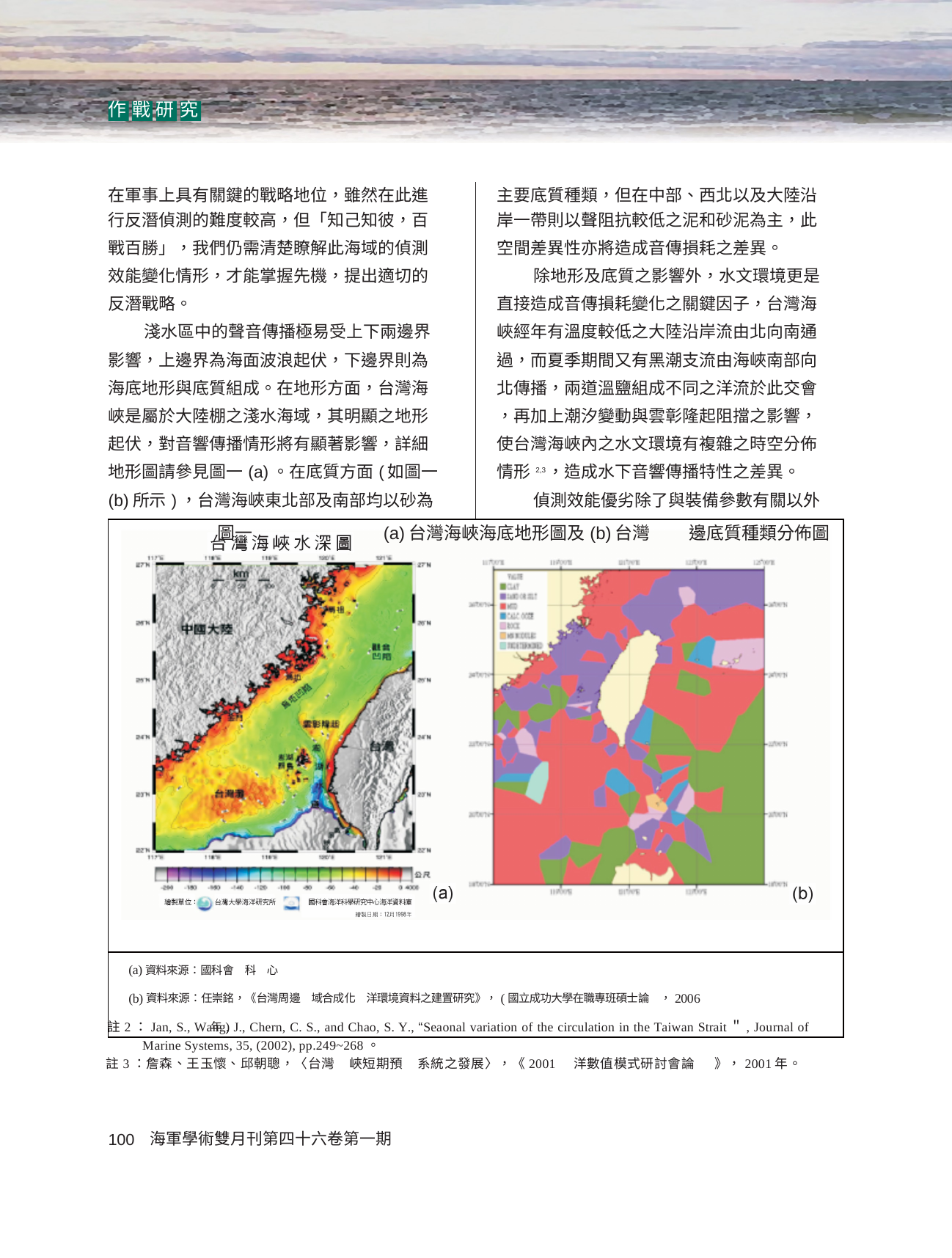

作 戰 研 究

| 在軍事上具有關鍵的戰略地位，雖然在此進 | 主要底質種類，但在中部、西北以及大陸沿 |
| --- | --- |
| 行反潛偵測的難度較高，但「知己知彼，百 | 岸一帶則以聲阻抗較低之泥和砂泥為主，此 |
| 戰百勝」，我們仍需清楚瞭解此海域的偵測 | 空間差異性亦將造成音傳損耗之差異。 |
| 效能變化情形，才能掌握先機，提出適切的 | 除地形及底質之影響外，水文環境更是 |
| 反潛戰略。 | 直接造成音傳損耗變化之關鍵因子，台灣海 |
| 淺水區中的聲音傳播極易受上下兩邊界 | 峽經年有溫度較低之大陸沿岸流由北向南通 |
| 影響，上邊界為海面波浪起伏，下邊界則為 | 過，而夏季期間又有黑潮支流由海峽南部向 |
| 海底地形與底質組成。在地形方面，台灣海 | 北傳播，兩道溫鹽組成不同之洋流於此交會 |
| 峽是屬於大陸棚之淺水海域，其明顯之地形 | ，再加上潮汐變動與雲彰隆起阻擋之影響， |
| 起伏，對音響傳播情形將有顯著影響，詳細 | 使台灣海峽內之水文環境有複雜之時空分佈 |
| 地形圖請參見圖一(a)。在底質方面(如圖一 | 情形2,3，造成水下音響傳播特性之差異。 |
| (b)所示)，台灣海峽東北部及南部均以砂為 | 偵測效能優劣除了與裝備參數有關以外 |
| 圖一 (a)台灣海峽海底地形圖及(b)台灣 邊底質種類分佈圖 |  |
| (a)資料來源：國科會 科 心 |  |
| (b)資料來源：任崇銘，《台灣周邊 域合成化 洋環境資料之建置研究》，(國立成功大學在職專班碩士論 ，2006 |  |
| 年) |  |

註2：Jan, S., Wang, J., Chern, C. S., and Chao, S. Y., “Seaonal variation of the circulation in the Taiwan Strait＂, Journal of Marine Systems, 35, (2002), pp.249~268。
註3：詹森、王玉懷、邱朝聰，〈台灣    峽短期預    系統之發展〉，《2001    洋數值模式研討會論	》，2001年。
海軍學術雙月刊第四十六卷第一期
100